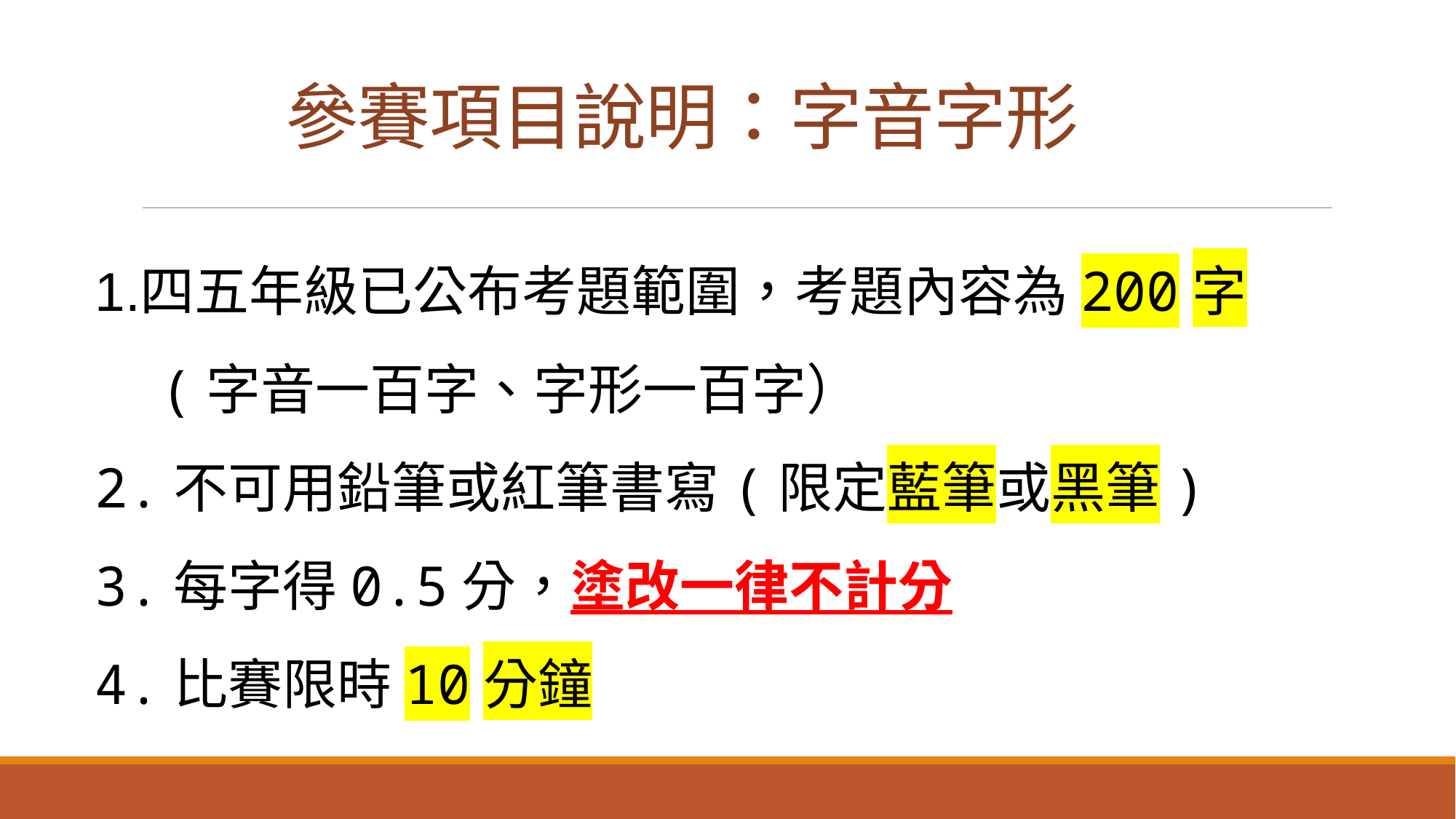

# 參賽項目說明：字音字形
四五年級已公布考題範圍，考題內容為200字
  (字音一百字、字形一百字）
2.不可用鉛筆或紅筆書寫(限定藍筆或黑筆)
3.每字得0.5分，塗改一律不計分
4.比賽限時10分鐘